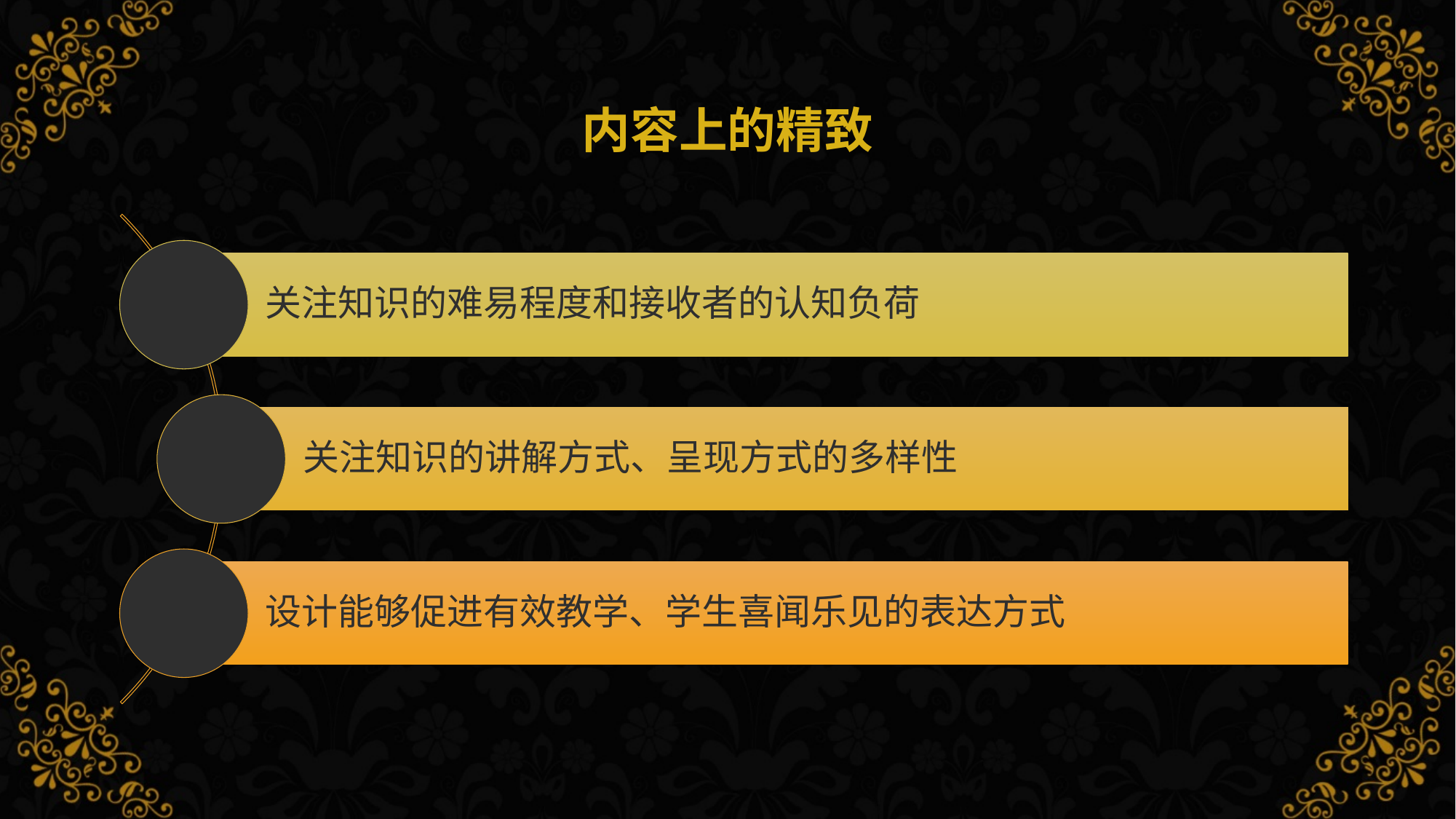

# 内容上的精致
关注知识的难易程度和接收者的认知负荷
关注知识的讲解方式、呈现方式的多样性
设计能够促进有效教学、学生喜闻乐见的表达方式